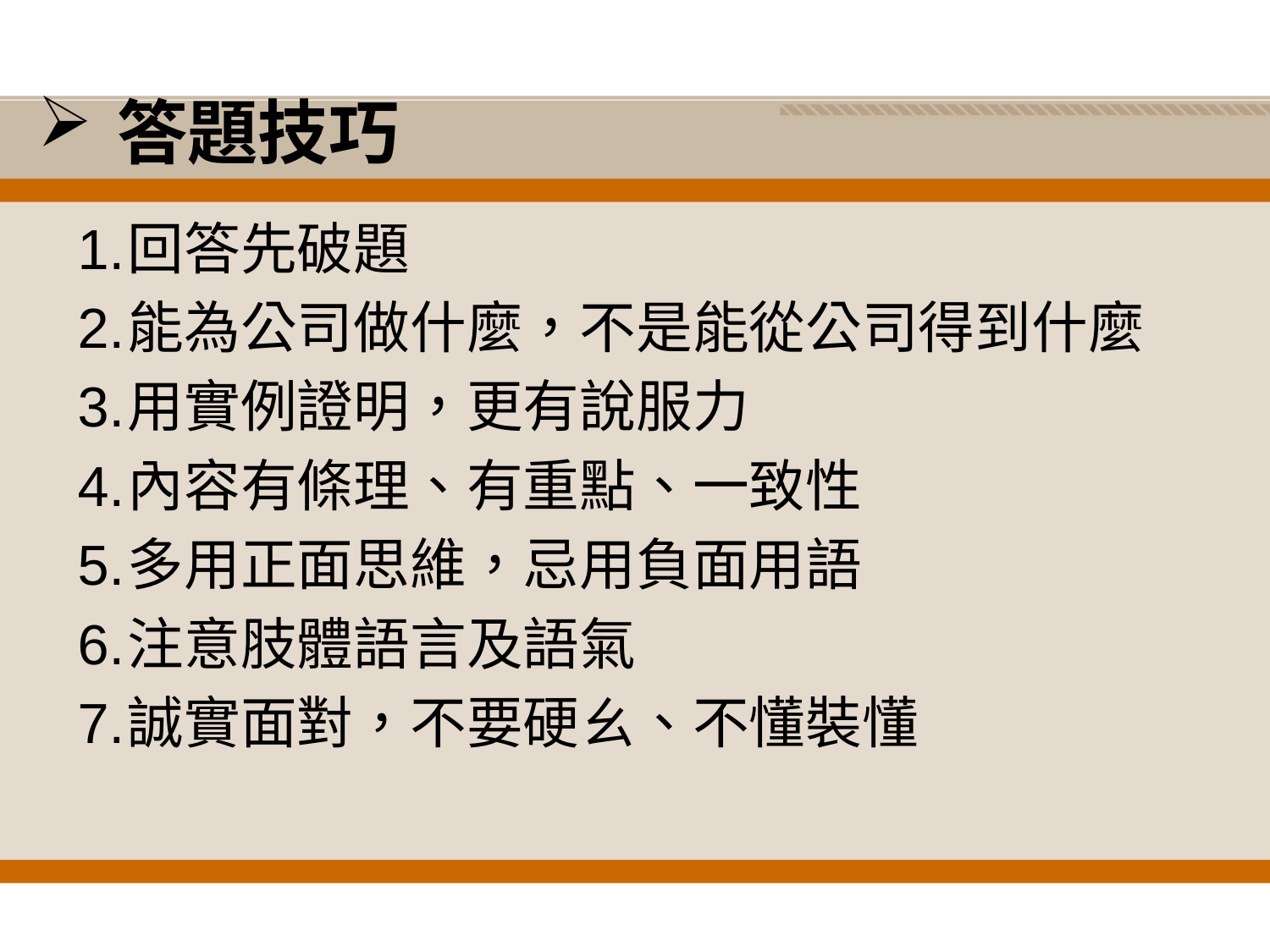

# 答題技巧
回答先破題
能為公司做什麼，不是能從公司得到什麼
用實例證明，更有說服力
內容有條理、有重點、一致性
多用正面思維，忌用負面用語
注意肢體語言及語氣
誠實面對，不要硬ㄠ、不懂裝懂